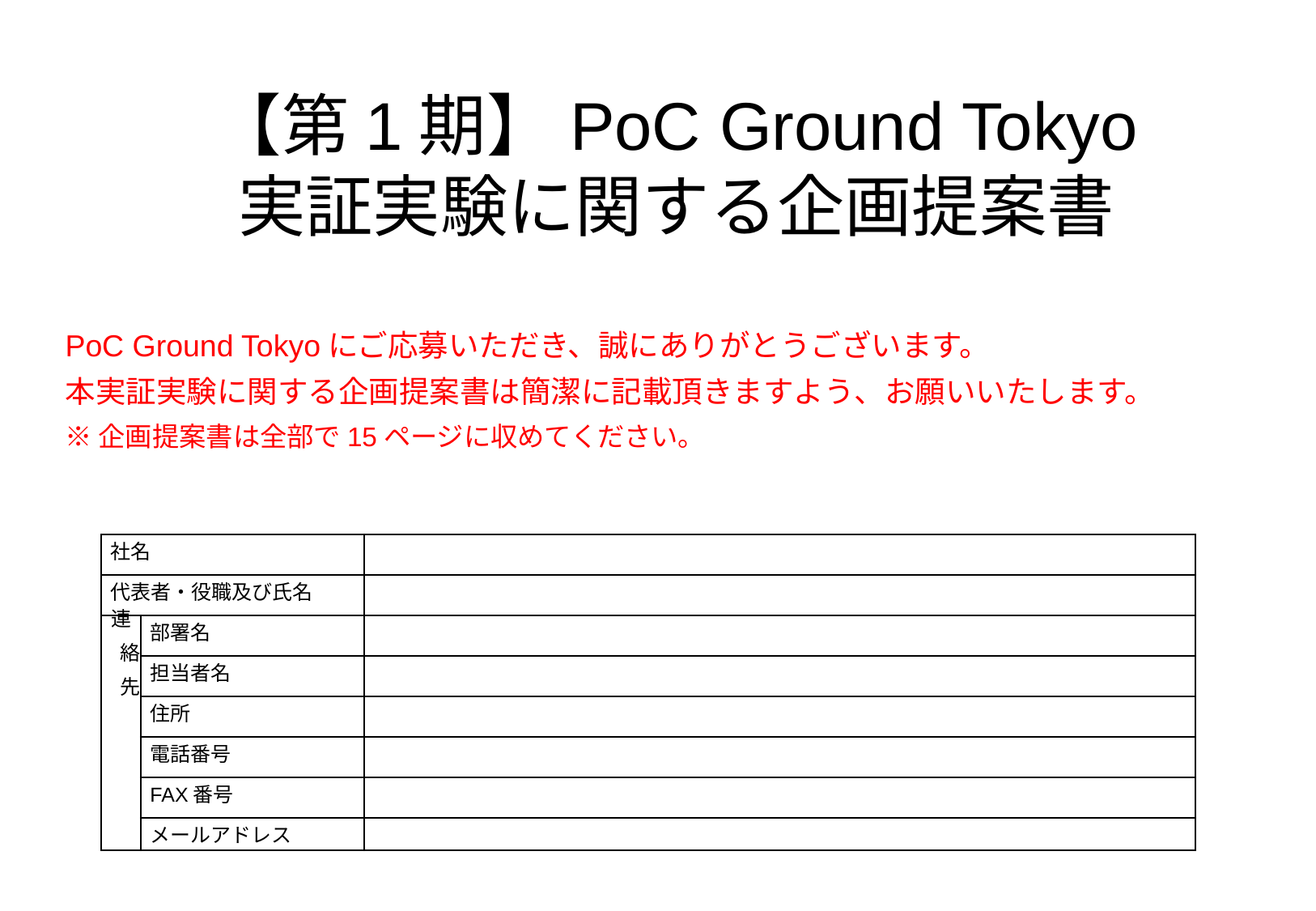

【第1期】PoC Ground Tokyo
実証実験に関する企画提案書
PoC Ground Tokyoにご応募いただき、誠にありがとうございます。
本実証実験に関する企画提案書は簡潔に記載頂きますよう、お願いいたします。
※企画提案書は全部で15ページに収めてください。
| 社名 |  |  |
| --- | --- | --- |
| 代表者・役職及び氏名 |  |  |
| 連　絡　先 | 部署名 |  |
|  | 担当者名 |  |
|  | 住所 |  |
|  | 電話番号 |  |
|  | FAX番号 |  |
|  | メールアドレス |  |